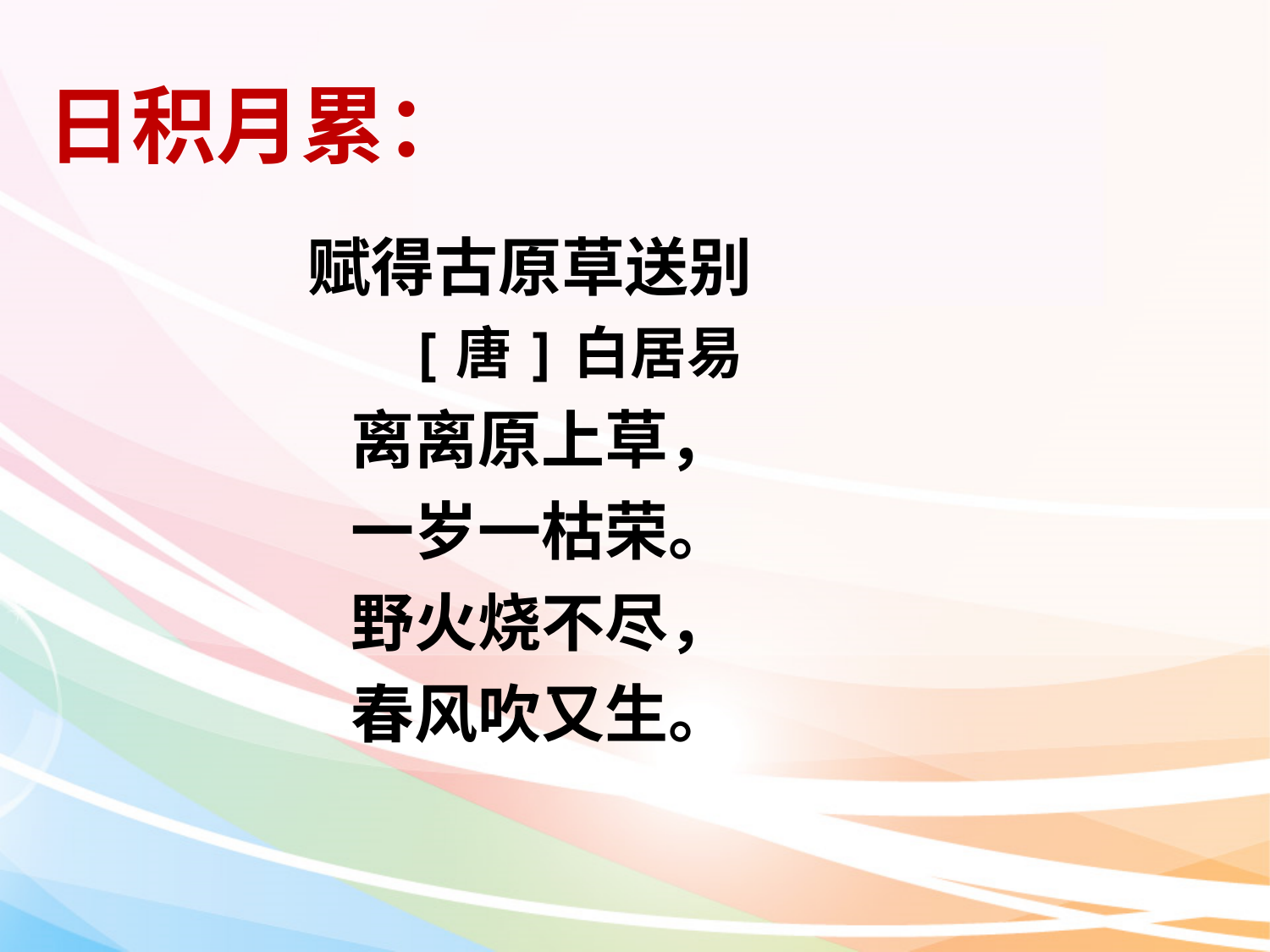

日积月累：
赋得古原草送别
   [唐]白居易
  离离原上草，
  一岁一枯荣。
  野火烧不尽，
  春风吹又生。